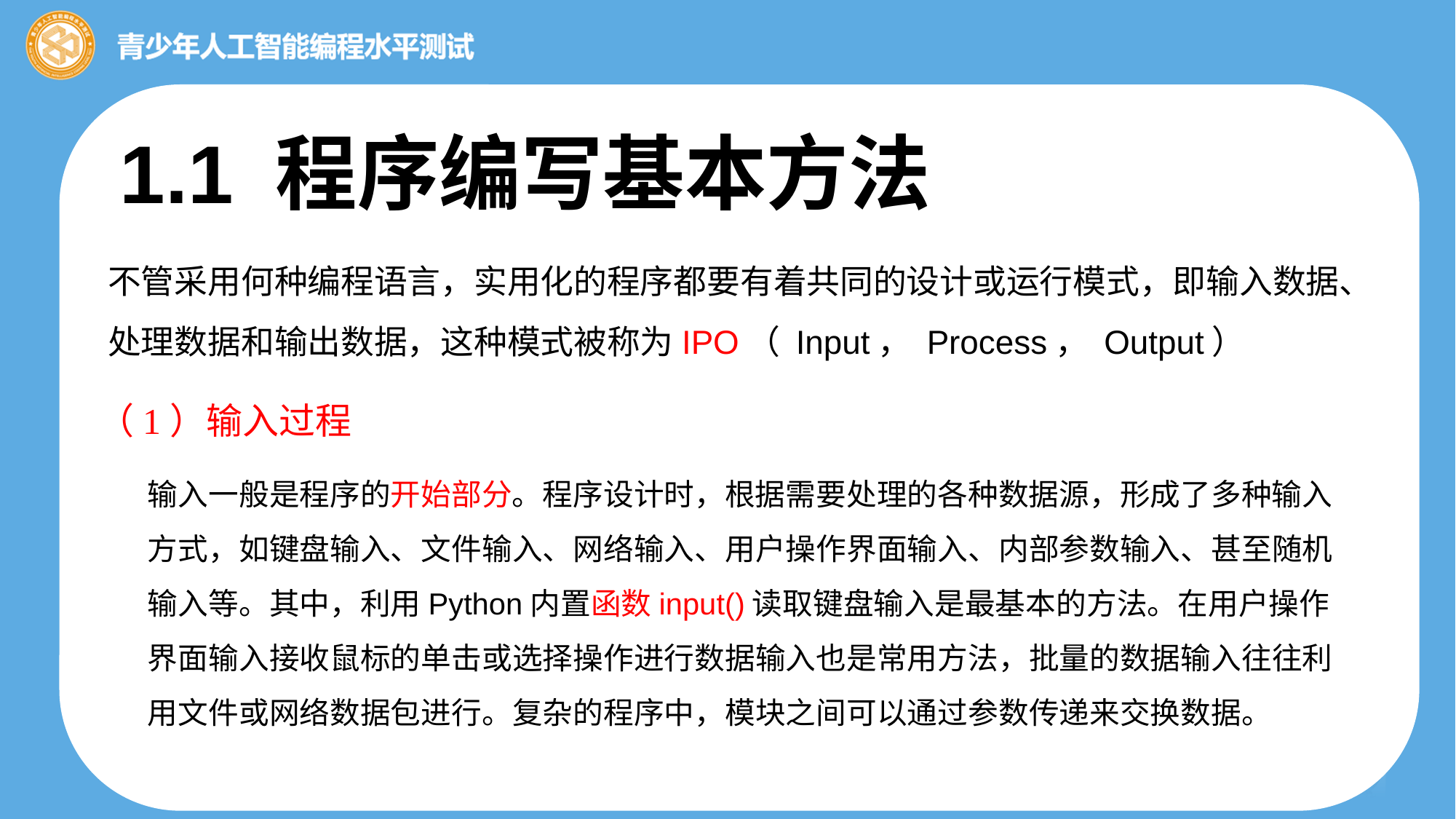

1.1 程序编写基本方法
不管采用何种编程语言，实用化的程序都要有着共同的设计或运行模式，即输入数据、处理数据和输出数据，这种模式被称为IPO（ Input， Process， Output）
（1）输入过程
输入一般是程序的开始部分。程序设计时，根据需要处理的各种数据源，形成了多种输入方式，如键盘输入、文件输入、网络输入、用户操作界面输入、内部参数输入、甚至随机输入等。其中，利用Python内置函数input()读取键盘输入是最基本的方法。在用户操作界面输入接收鼠标的单击或选择操作进行数据输入也是常用方法，批量的数据输入往往利用文件或网络数据包进行。复杂的程序中，模块之间可以通过参数传递来交换数据。